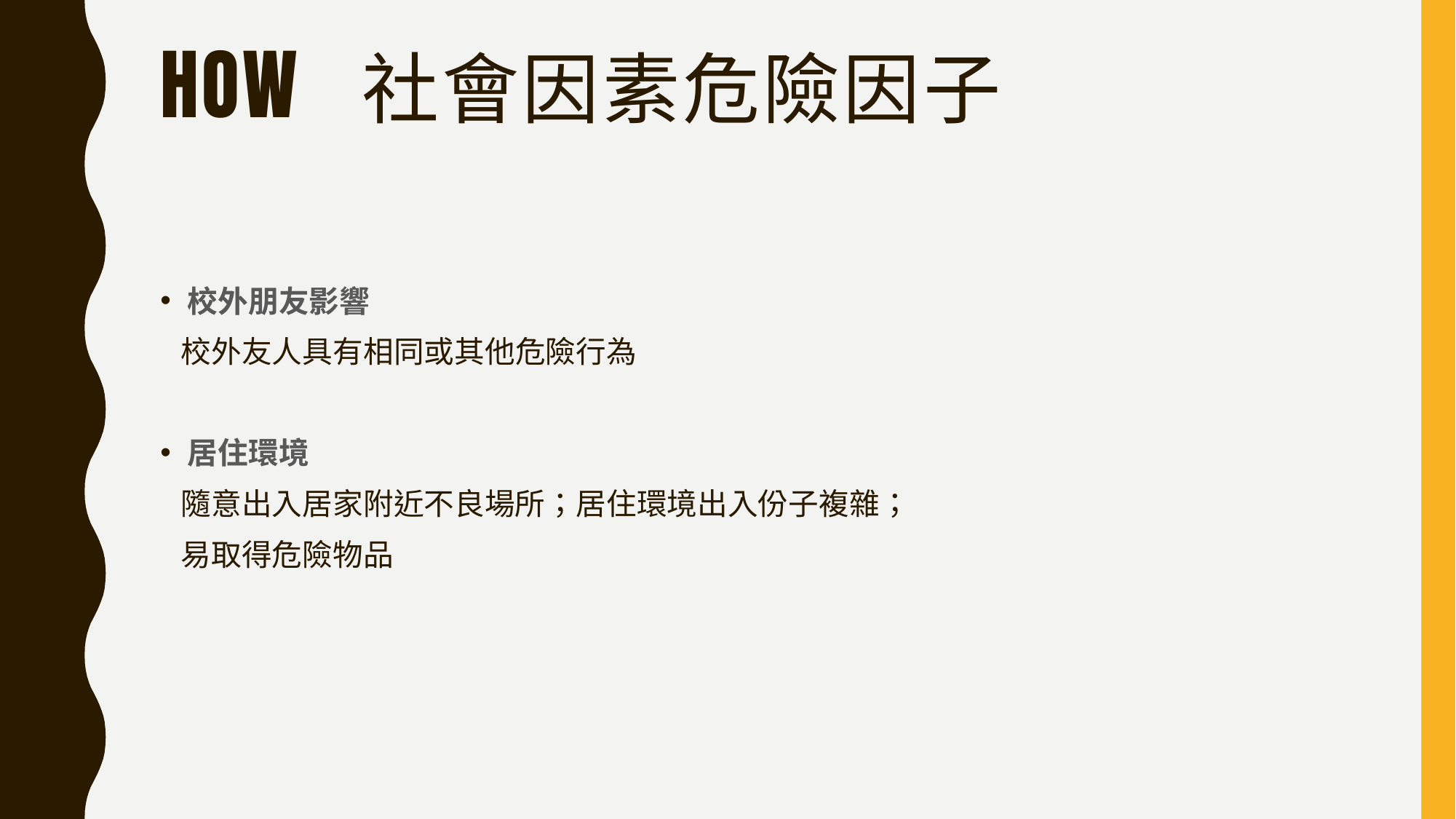

# HOW  社會因素危險因子
校外朋友影響
  校外友人具有相同或其他危險行為

居住環境
  隨意出入居家附近不良場所；居住環境出入份子複雜；
  易取得危險物品